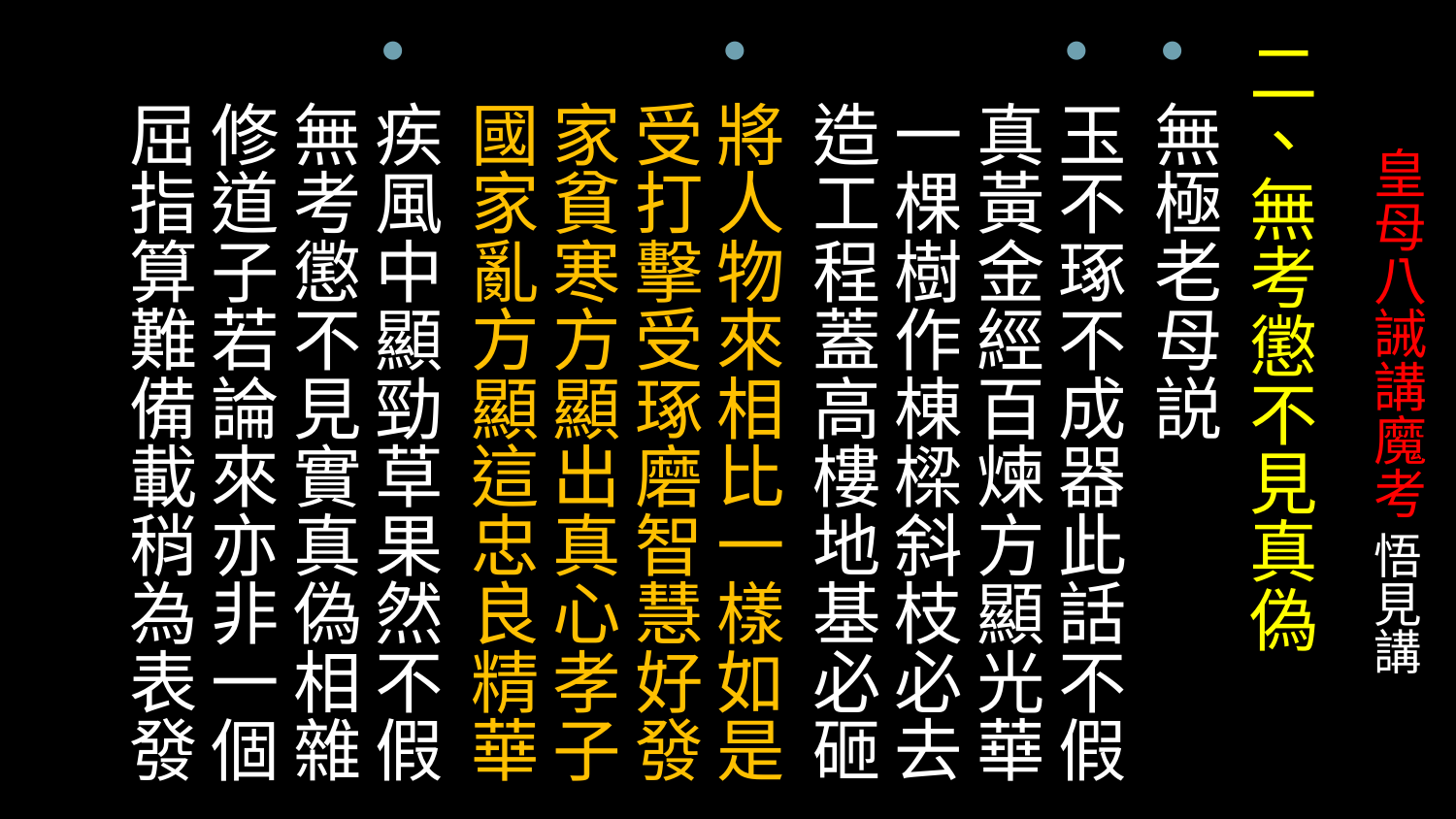

二、無考懲不見真偽
無極老母説
玉不琢不成器此話不假
真黃金經百煉方顯光華
一棵樹作棟樑斜枝必去
造工程蓋高樓地基必砸
將人物來相比一樣如是
受打擊受琢磨智慧好發
家貧寒方顯出真心孝子
國家亂方顯這忠良精華
疾風中顯勁草果然不假
無考懲不見實真偽相雜
修道子若論來亦非一個
屈指算難備載稍為表發

# 皇母八誡講魔考 悟見講